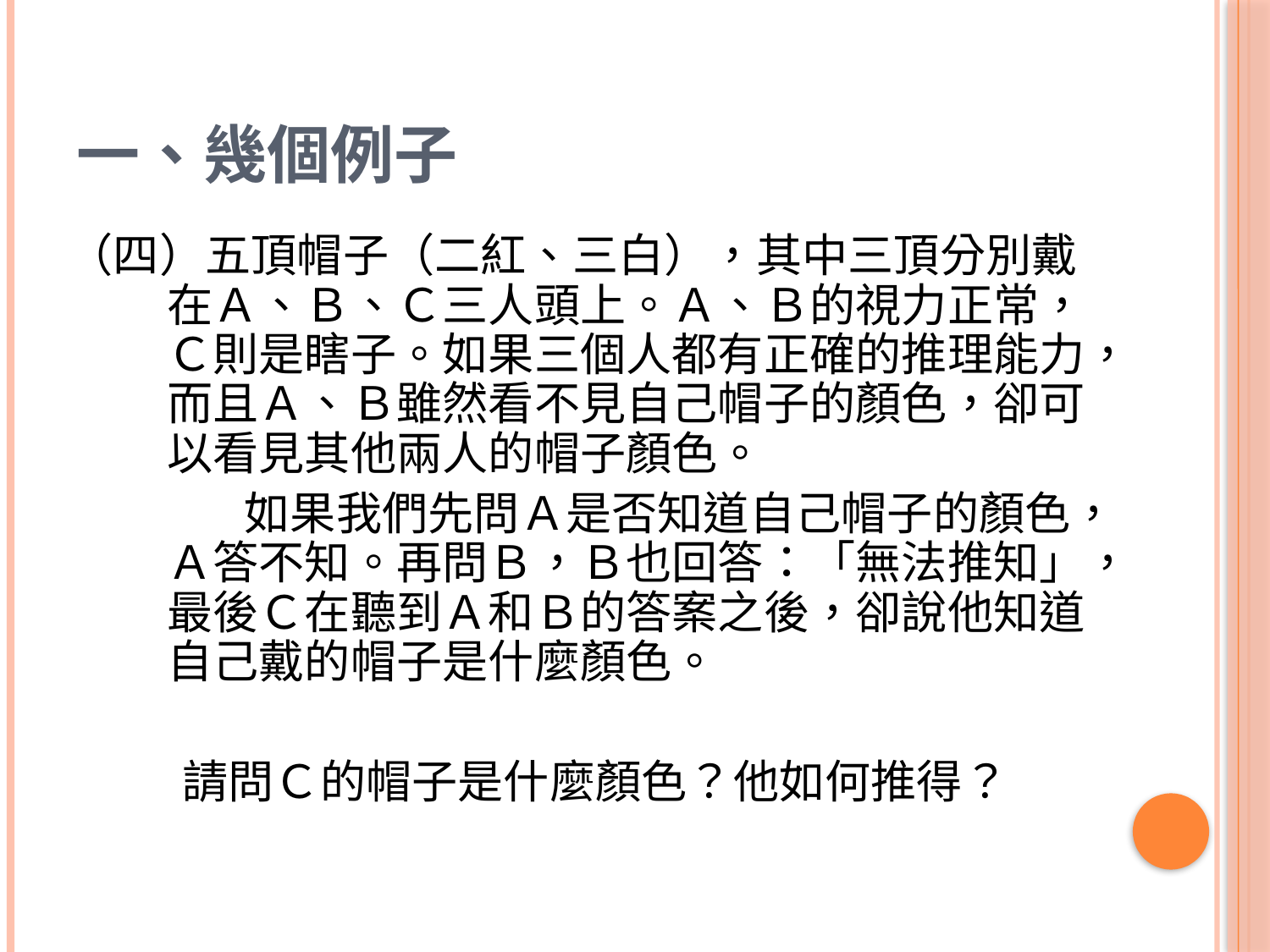

# 一、幾個例子
（四）五頂帽子（二紅、三白），其中三頂分別戴在Ａ、Ｂ、Ｃ三人頭上。Ａ、Ｂ的視力正常，Ｃ則是瞎子。如果三個人都有正確的推理能力，而且Ａ、Ｂ雖然看不見自己帽子的顏色，卻可以看見其他兩人的帽子顏色。
                如果我們先問Ａ是否知道自己帽子的顏色，Ａ答不知。再問Ｂ，Ｂ也回答：「無法推知」，最後Ｃ在聽到Ａ和Ｂ的答案之後，卻說他知道自己戴的帽子是什麼顏色。

          請問Ｃ的帽子是什麼顏色？他如何推得？